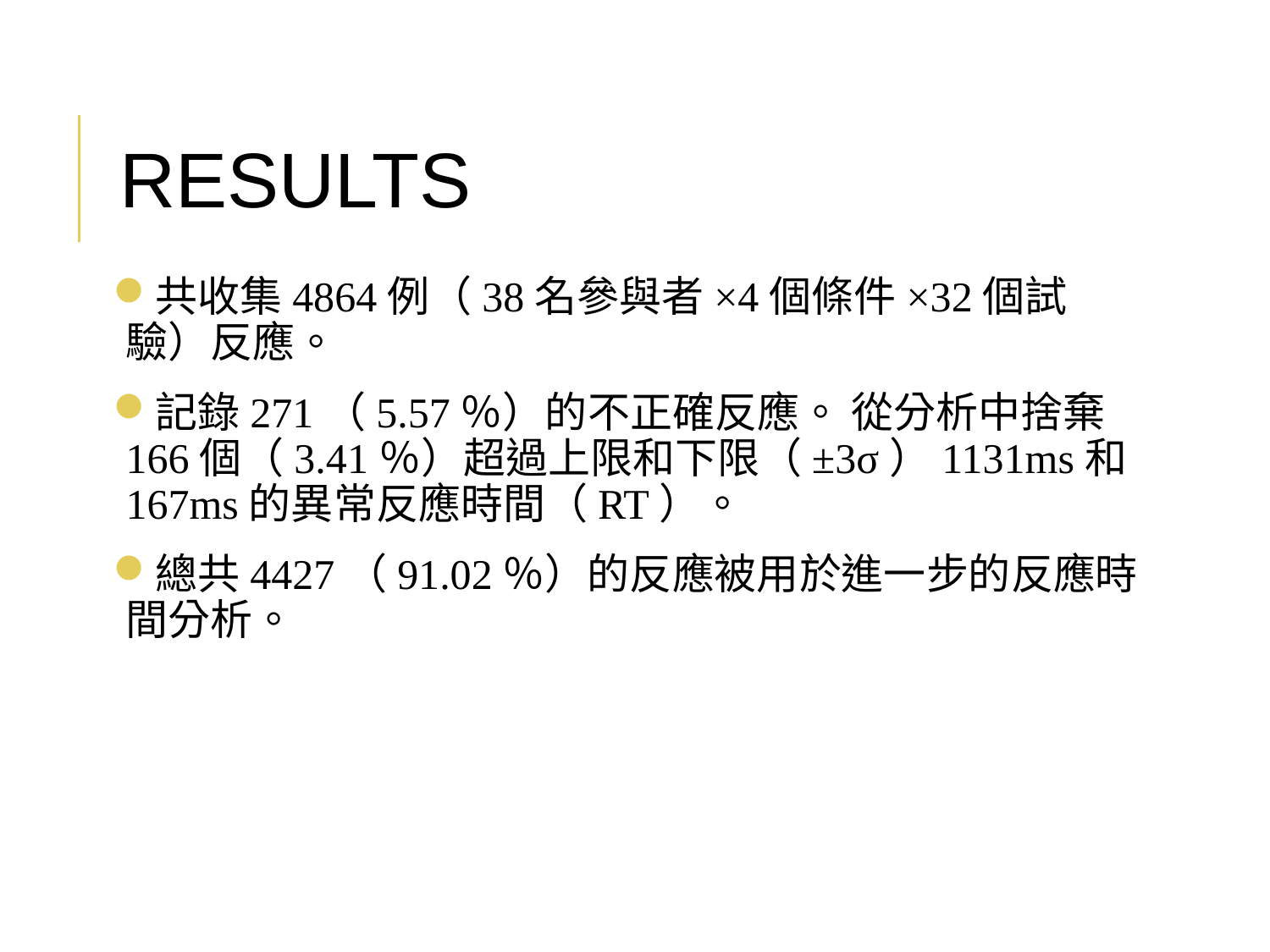

# RESULTS
共收集4864例（38名參與者×4個條件×32個試驗）反應。
記錄271（5.57％）的不正確反應。 從分析中捨棄166個（3.41％）超過上限和下限（±3σ）1131ms和167ms的異常反應時間（RT）。
總共4427（91.02％）的反應被用於進一步的反應時間分析。